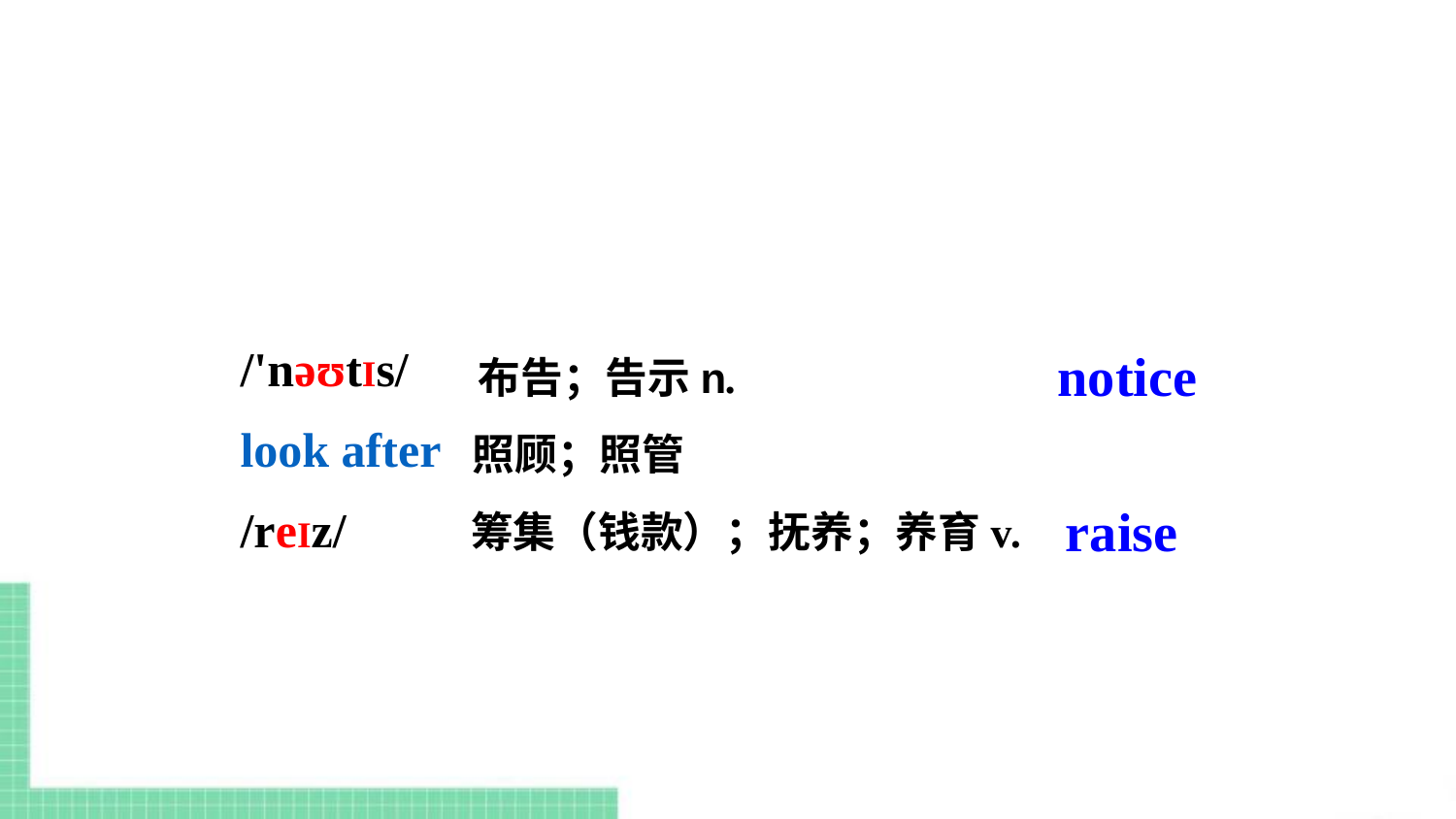

/'nəʊtIs/
look after
/reIz/

notice
布告；告示n.
照顾；照管
raise
筹集（钱款）；抚养；养育v.